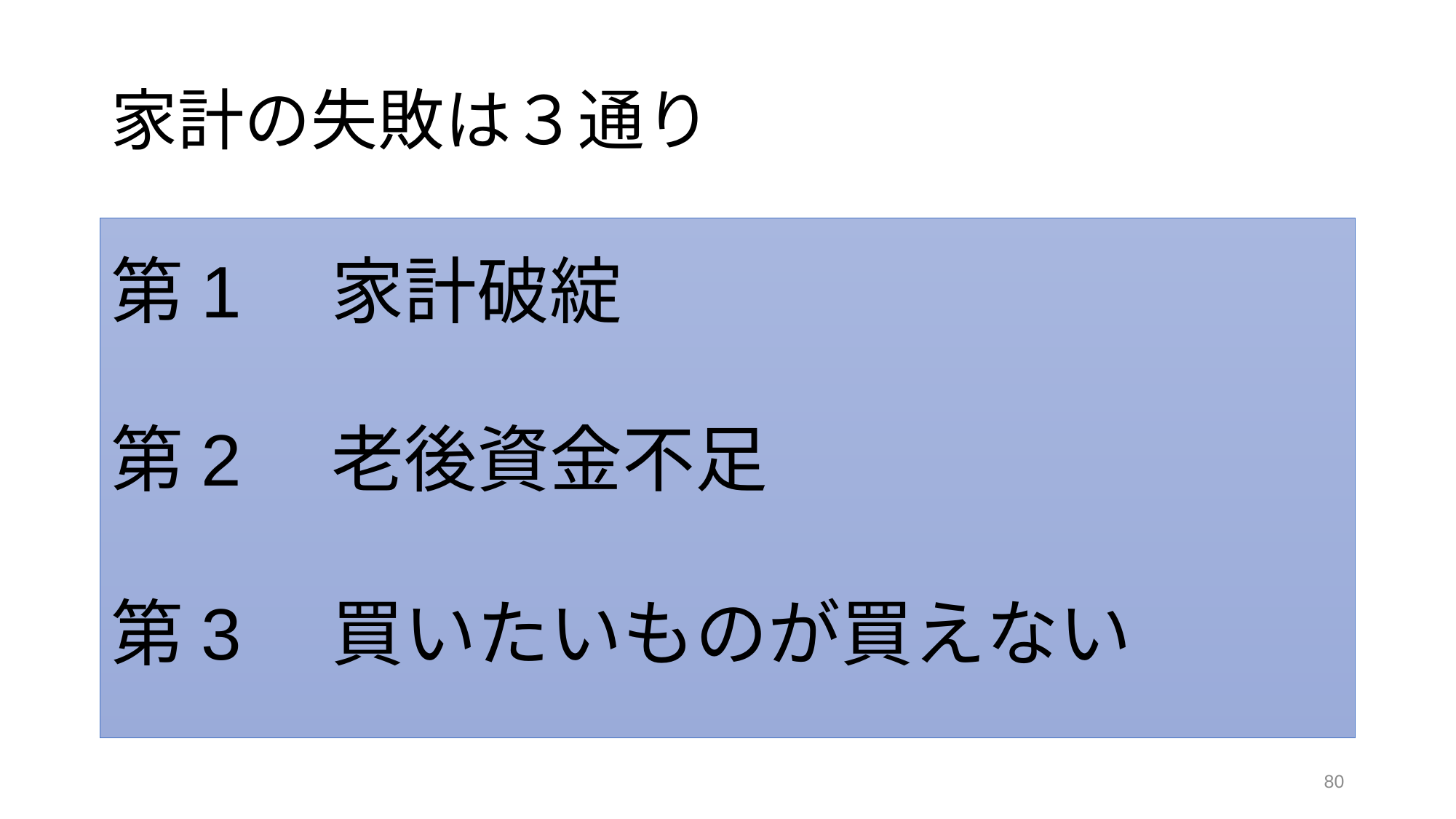

# 家計の失敗は３通り

第1　家計破綻

第2　老後資金不足

第3　買いたいものが買えない
80